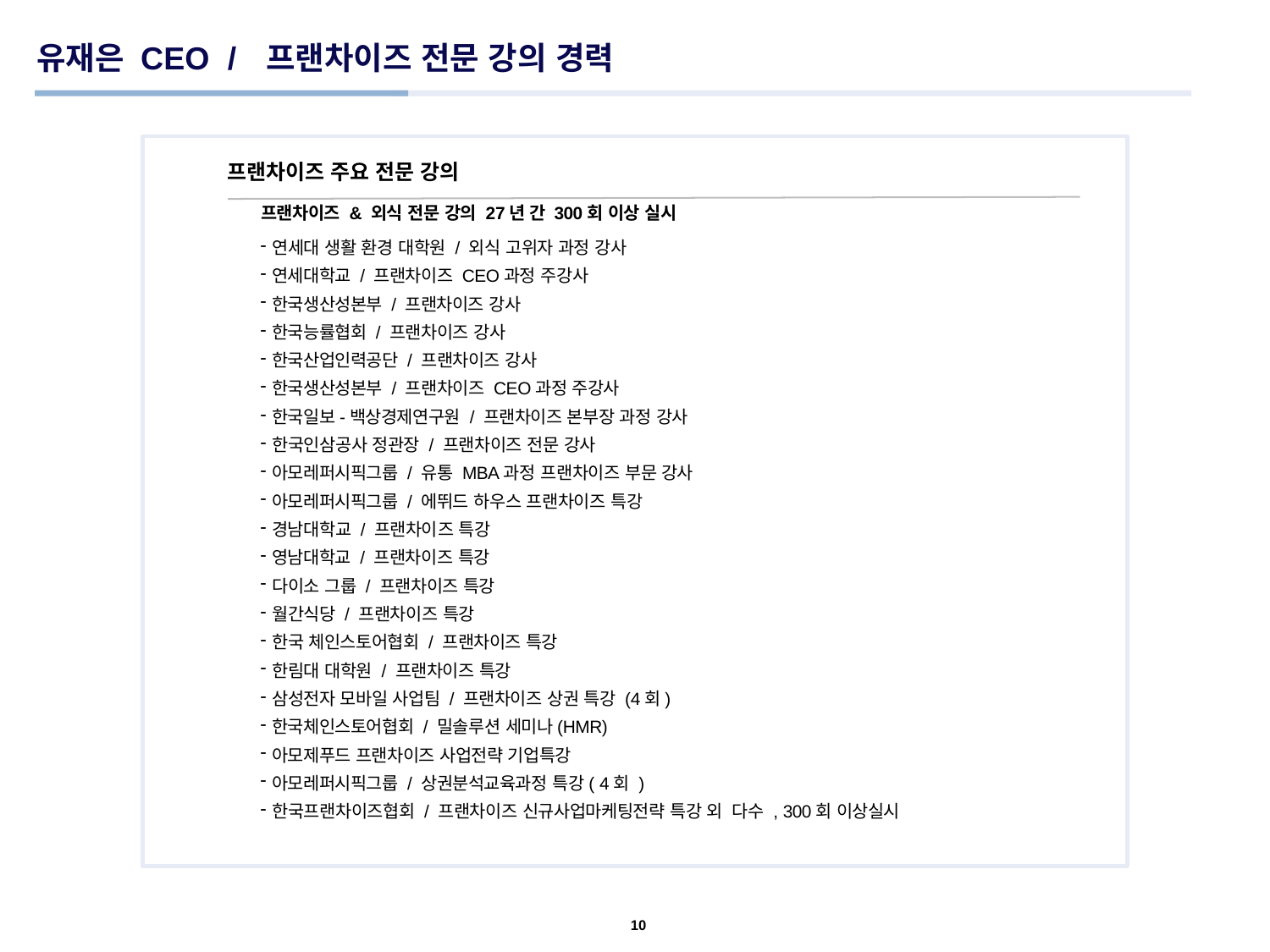

# 유재은 CEO	/	프랜차이즈 전문 강의 경력

프랜차이즈 주요 전문 강의

프랜차이즈 & 외식 전문 강의 27년 간 300회 이상 실시

연세대 생활 환경 대학원 / 외식 고위자 과정 강사
연세대학교 / 프랜차이즈 CEO과정 주강사
한국생산성본부 / 프랜차이즈 강사
한국능률협회 / 프랜차이즈 강사
한국산업인력공단 / 프랜차이즈 강사
한국생산성본부 / 프랜차이즈 CEO과정 주강사
한국일보-백상경제연구원 / 프랜차이즈 본부장 과정 강사
한국인삼공사 정관장 / 프랜차이즈 전문 강사
아모레퍼시픽그룹 / 유통 MBA과정 프랜차이즈 부문 강사
아모레퍼시픽그룹 / 에뛰드 하우스 프랜차이즈 특강
경남대학교 / 프랜차이즈 특강
영남대학교 / 프랜차이즈 특강
다이소 그룹 / 프랜차이즈 특강
월간식당 / 프랜차이즈 특강
한국 체인스토어협회 / 프랜차이즈 특강
한림대 대학원 / 프랜차이즈 특강
삼성전자 모바일 사업팀 / 프랜차이즈 상권 특강 (4회)
한국체인스토어협회 / 밀솔루션 세미나(HMR)
아모제푸드 프랜차이즈 사업전략 기업특강
아모레퍼시픽그룹 / 상권분석교육과정 특강( 4회 )
한국프랜차이즈협회 / 프랜차이즈 신규사업마케팅전략 특강 외 다수 , 300회 이상실시
10